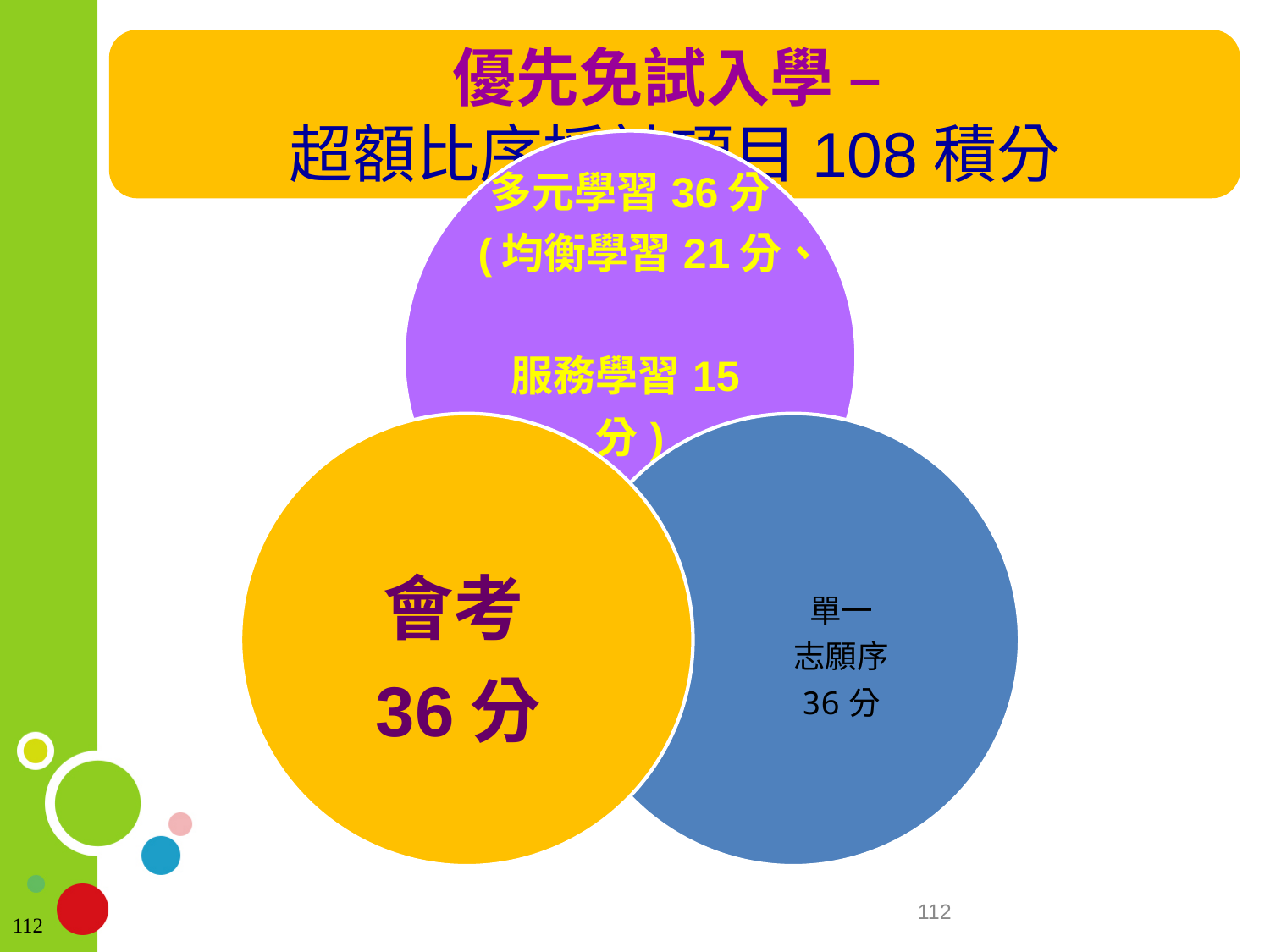

優先免試入學 –
超額比序採計項目108積分
多元學習36分
(均衡學習21分、
服務學習15分)
   會考
    36分
單一
志願序
36分
112
112